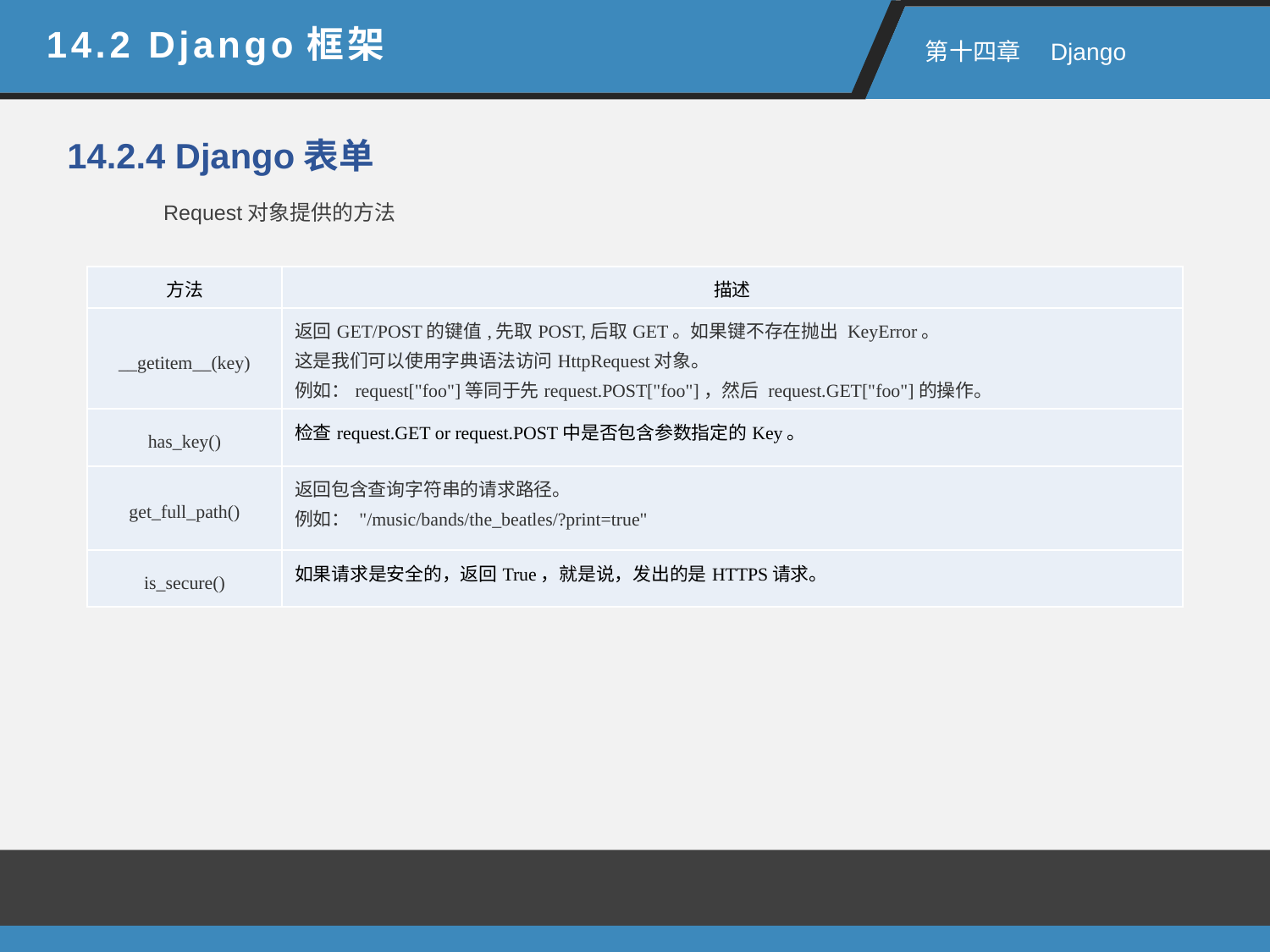

14.2 Django框架
  第十四章　Django
14.2.4 Django表单
Request对象提供的方法
| 方法 | 描述 |
| --- | --- |
| \_\_getitem\_\_(key) | 返回GET/POST的键值,先取POST,后取GET。如果键不存在抛出 KeyError。 这是我们可以使用字典语法访问HttpRequest对象。 例如：request["foo"]等同于先request.POST["foo"]，然后 request.GET["foo"]的操作。 |
| has\_key() | 检查request.GET or request.POST中是否包含参数指定的Key。 |
| get\_full\_path() | 返回包含查询字符串的请求路径。 例如： "/music/bands/the\_beatles/?print=true" |
| is\_secure() | 如果请求是安全的，返回True，就是说，发出的是HTTPS请求。 |